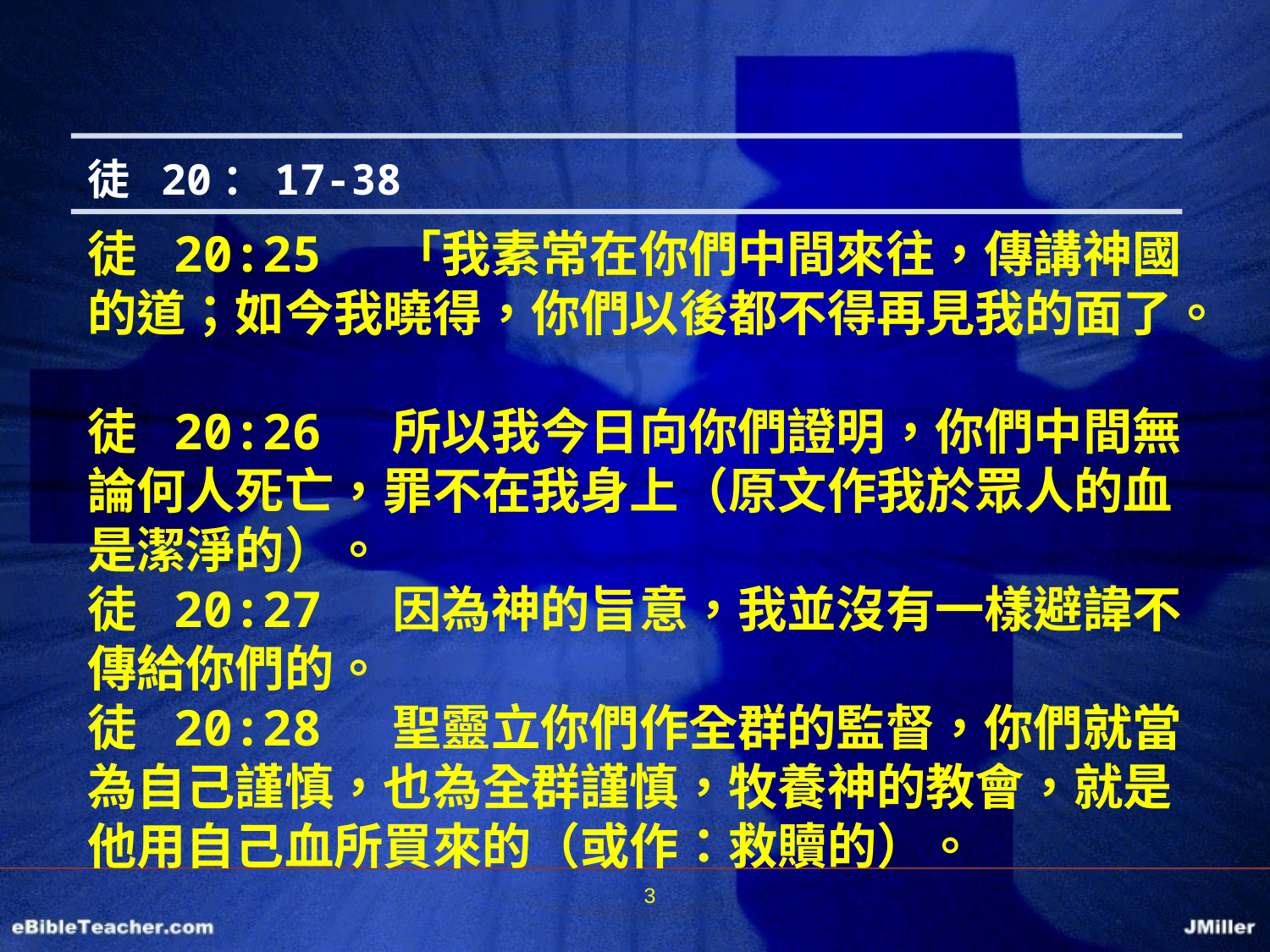

徒 20：17-38
徒 20:25  「我素常在你們中間來往，傳講神國的道；如今我曉得，你們以後都不得再見我的面了。
徒 20:26  所以我今日向你們證明，你們中間無論何人死亡，罪不在我身上（原文作我於眾人的血是潔淨的）。
徒 20:27  因為神的旨意，我並沒有一樣避諱不傳給你們的。
徒 20:28  聖靈立你們作全群的監督，你們就當為自己謹慎，也為全群謹慎，牧養神的教會，就是他用自己血所買來的（或作：救贖的）。